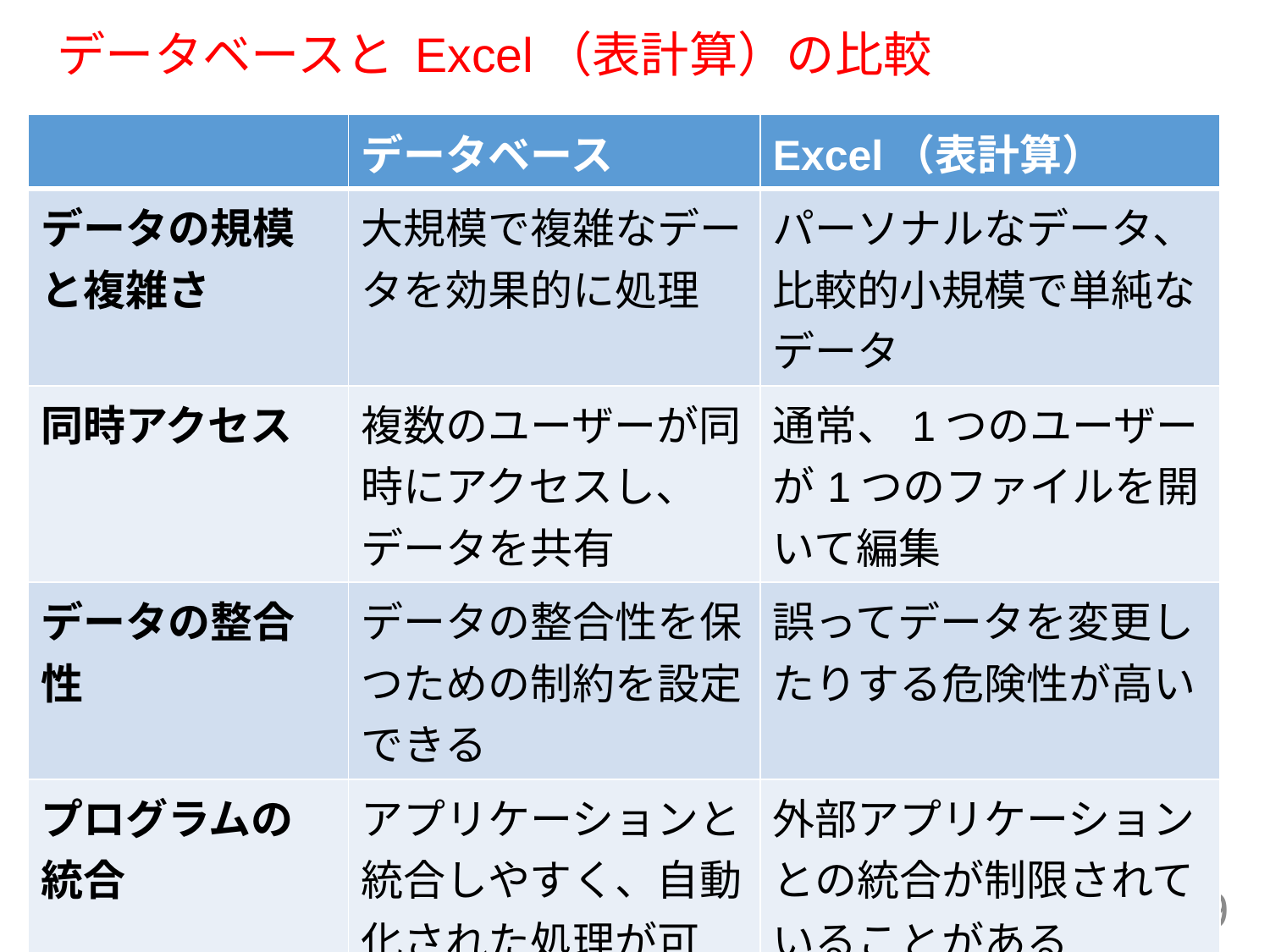

# データベースと Excel（表計算）の比較
|  | データベース | Excel（表計算） |
| --- | --- | --- |
| データの規模と複雑さ | 大規模で複雑なデータを効果的に処理 | パーソナルなデータ、比較的小規模で単純なデータ |
| 同時アクセス | 複数のユーザーが同時にアクセスし、データを共有 | 通常、1つのユーザーが1つのファイルを開いて編集 |
| データの整合性 | データの整合性を保つための制約を設定できる | 誤ってデータを変更したりする危険性が高い |
| プログラムの統合 | アプリケーションと統合しやすく、自動化された処理が可 | 外部アプリケーションとの統合が制限されていることがある |
39